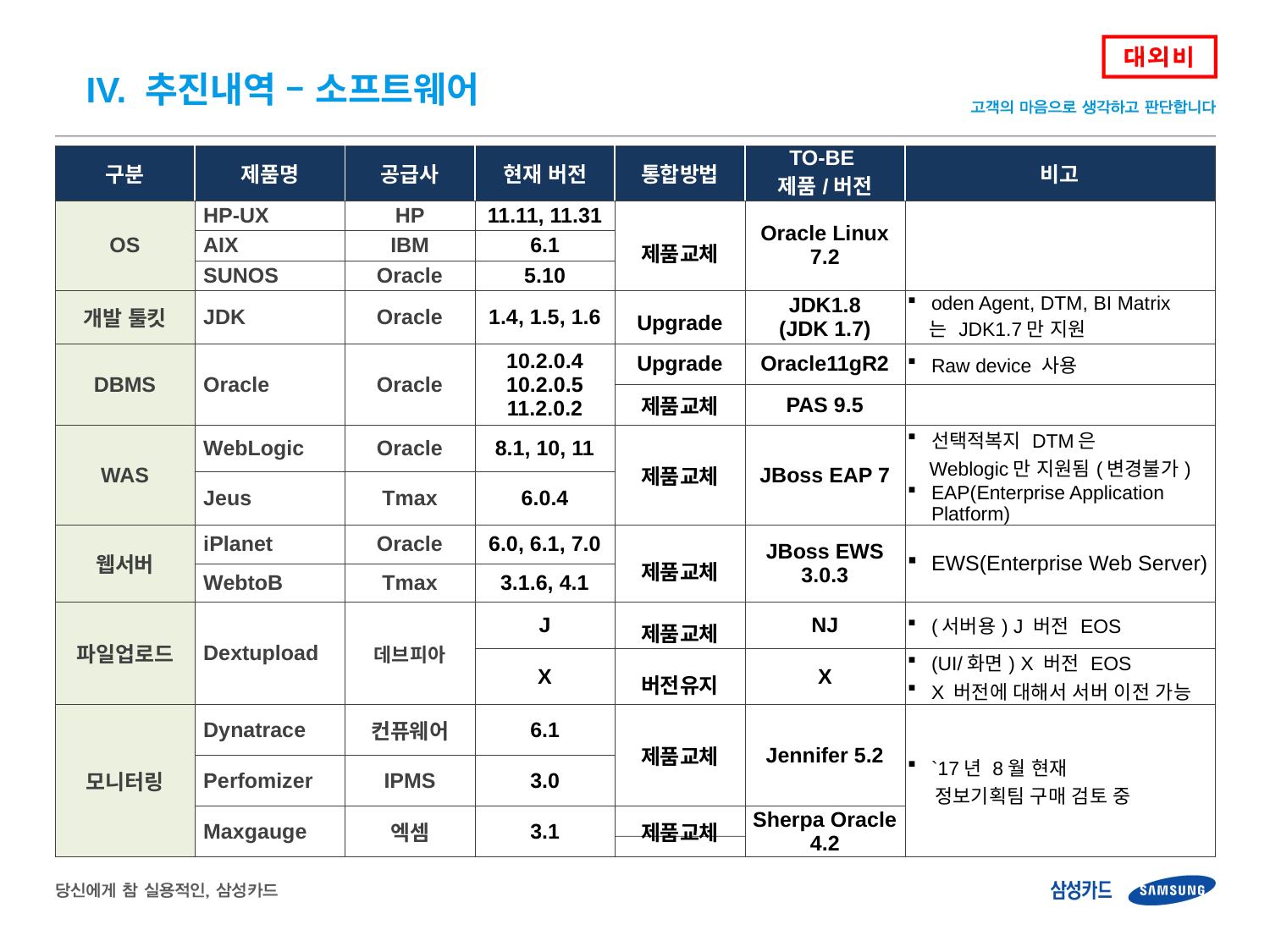

IV. 추진내역 – 소프트웨어
| 구분 | 제품명 | 공급사 | 현재 버전 | 통합방법 | TO-BE 제품/버전 | 비고 |
| --- | --- | --- | --- | --- | --- | --- |
| OS | HP-UX | HP | 11.11, 11.31 | 제품교체 | Oracle Linux 7.2 |  |
|  | AIX | IBM | 6.1 |  |  |  |
|  | SUNOS | Oracle | 5.10 |  |  |  |
| 개발 툴킷 | JDK | Oracle | 1.4, 1.5, 1.6 | Upgrade | JDK1.8 (JDK 1.7) | oden Agent, DTM, BI Matrix 는 JDK1.7만 지원 |
| DBMS | Oracle | Oracle | 10.2.0.4 10.2.0.5 11.2.0.2 | Upgrade | Oracle11gR2 | Raw device 사용 |
|  |  |  |  | 제품교체 | PAS 9.5 |  |
| WAS | WebLogic | Oracle | 8.1, 10, 11 | 제품교체 | JBoss EAP 7 | 선택적복지 DTM은 Weblogic만 지원됨(변경불가) EAP(Enterprise Application Platform) |
|  | Jeus | Tmax | 6.0.4 |  |  |  |
| 웹서버 | iPlanet | Oracle | 6.0, 6.1, 7.0 | 제품교체 | JBoss EWS 3.0.3 | EWS(Enterprise Web Server) |
|  | WebtoB | Tmax | 3.1.6, 4.1 |  |  |  |
| 파일업로드 | Dextupload | 데브피아 | J | 제품교체 | NJ | (서버용) J 버전 EOS |
|  |  |  | X | 버전유지 | X | (UI/화면) X 버전 EOS X 버전에 대해서 서버 이전 가능 |
| 모니터링 | Dynatrace | 컨퓨웨어 | 6.1 | 제품교체 | Jennifer 5.2 | `17년 8월 현재 정보기획팀 구매 검토 중 |
|  | Perfomizer | IPMS | 3.0 |  |  |  |
|  | Maxgauge | 엑셈 | 3.1 | 제품교체 | Sherpa Oracle 4.2 |  |